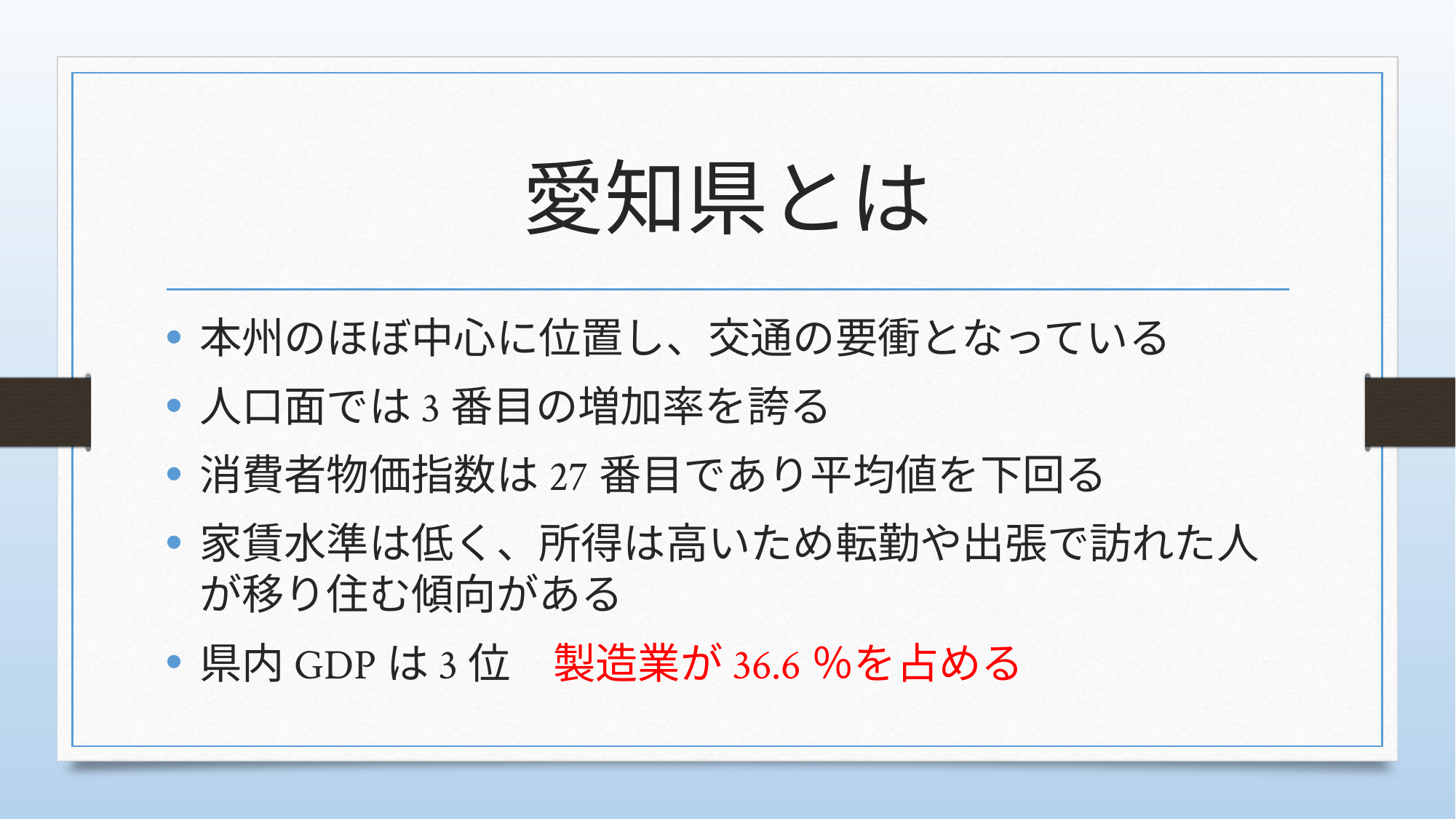

# 愛知県とは
本州のほぼ中心に位置し、交通の要衝となっている
人口面では3番目の増加率を誇る
消費者物価指数は27番目であり平均値を下回る
家賃水準は低く、所得は高いため転勤や出張で訪れた人が移り住む傾向がある
県内GDPは3位　製造業が36.6％を占める